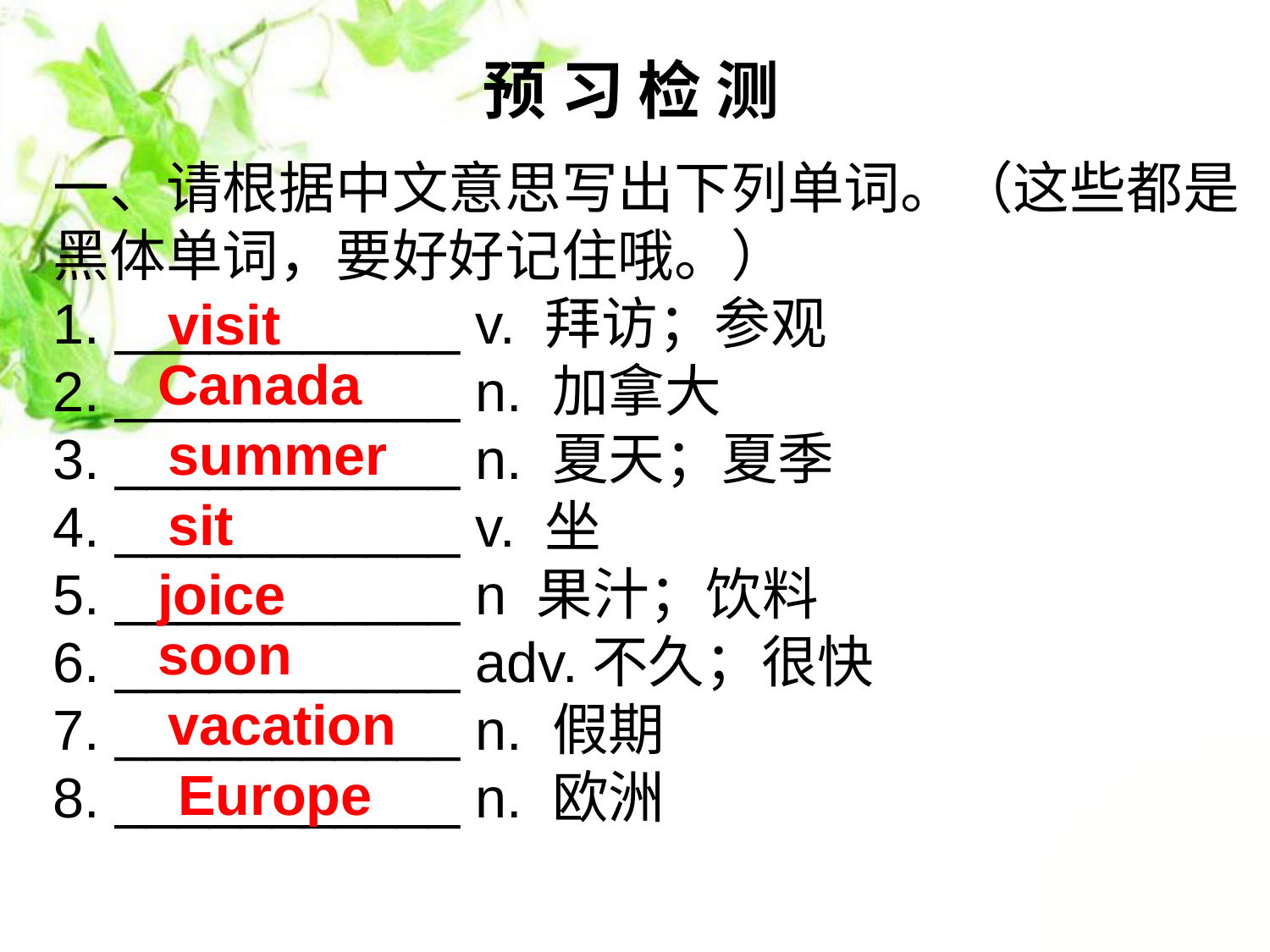

预 习 检 测
一、请根据中文意思写出下列单词。（这些都是黑体单词，要好好记住哦。）
1. ___________ v. 拜访；参观
2. ___________ n. 加拿大
3. ___________ n. 夏天；夏季
4. ___________ v. 坐
5. ___________ n 果汁；饮料
6. ___________ adv.不久；很快
7. ___________ n. 假期
8. ___________ n. 欧洲
visit
Canada
summer
sit
joice
soon
vacation
Europe